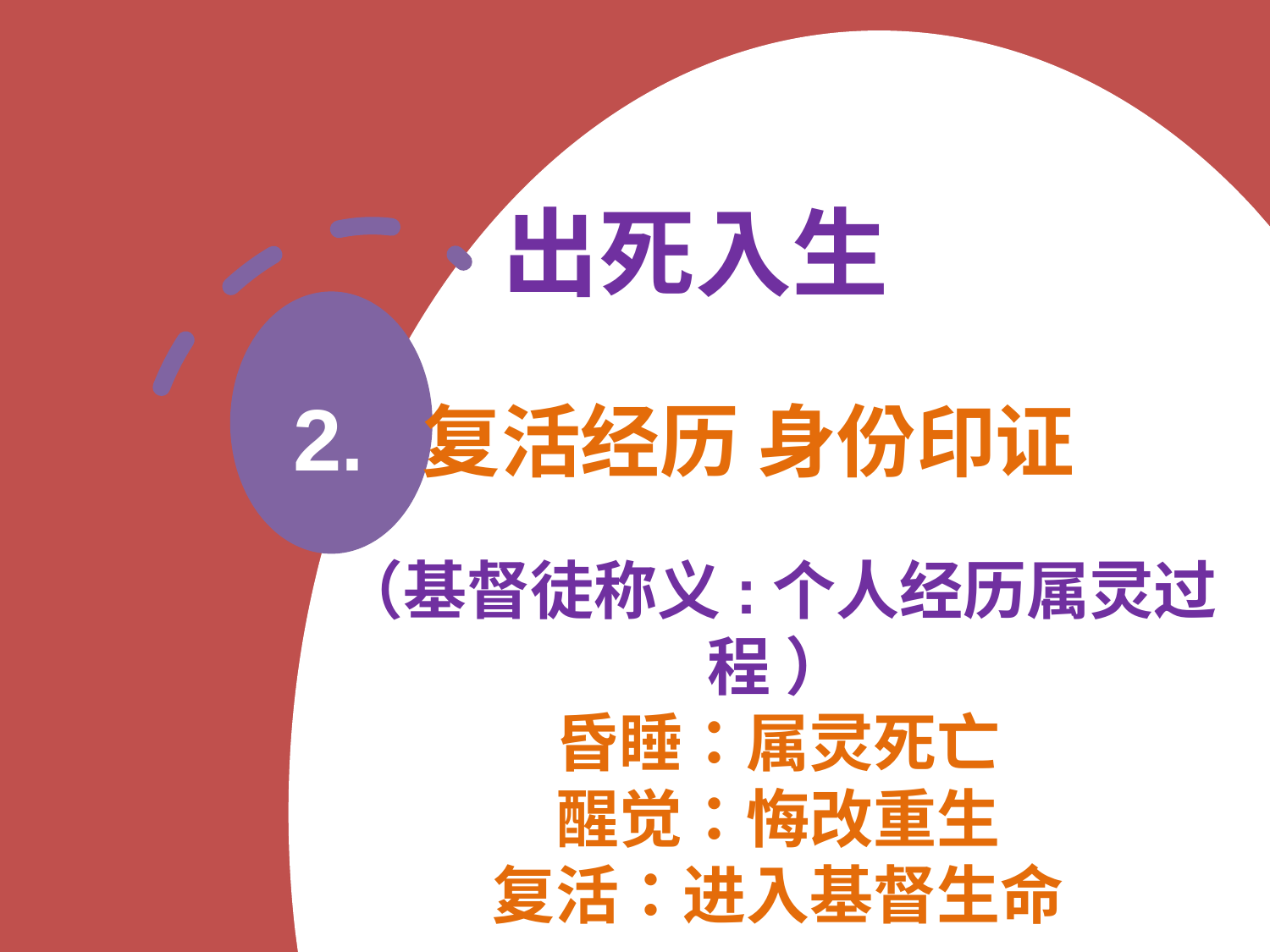

# 出死入生 2.  复活经历 身份印证

（基督徒称义:个人经历属灵过程 ）
昏睡：属灵死亡
醒觉：悔改重生
复活：进入基督生命